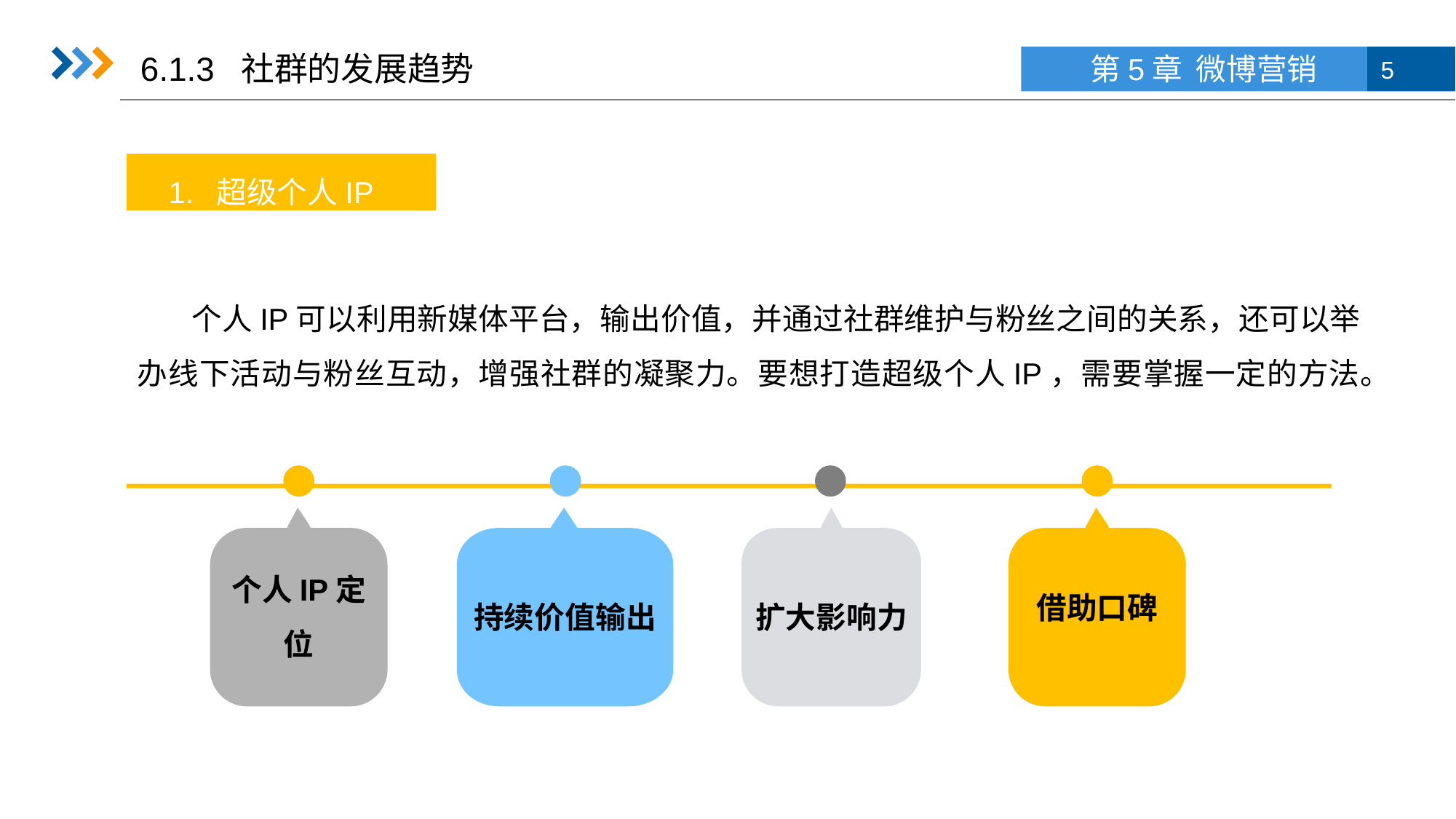

6.1.3  社群的发展趋势
1. 超级个人IP
个人IP可以利用新媒体平台，输出价值，并通过社群维护与粉丝之间的关系，还可以举办线下活动与粉丝互动，增强社群的凝聚力。要想打造超级个人IP，需要掌握一定的方法。

个人IP定位
持续价值输出
扩大影响力
借助口碑